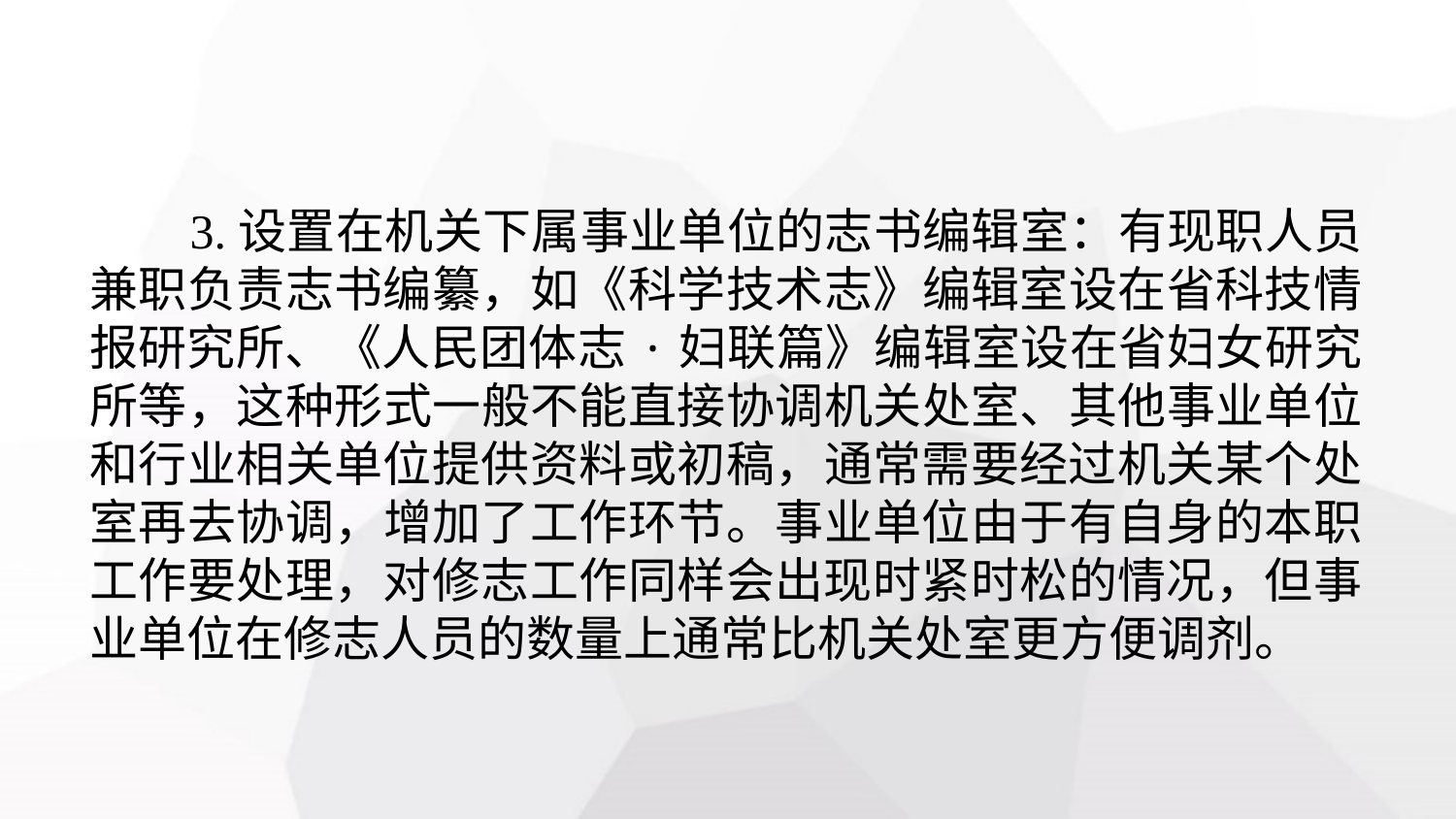

3.设置在机关下属事业单位的志书编辑室：有现职人员兼职负责志书编纂，如《科学技术志》编辑室设在省科技情报研究所、《人民团体志·妇联篇》编辑室设在省妇女研究所等，这种形式一般不能直接协调机关处室、其他事业单位和行业相关单位提供资料或初稿，通常需要经过机关某个处室再去协调，增加了工作环节。事业单位由于有自身的本职工作要处理，对修志工作同样会出现时紧时松的情况，但事业单位在修志人员的数量上通常比机关处室更方便调剂。